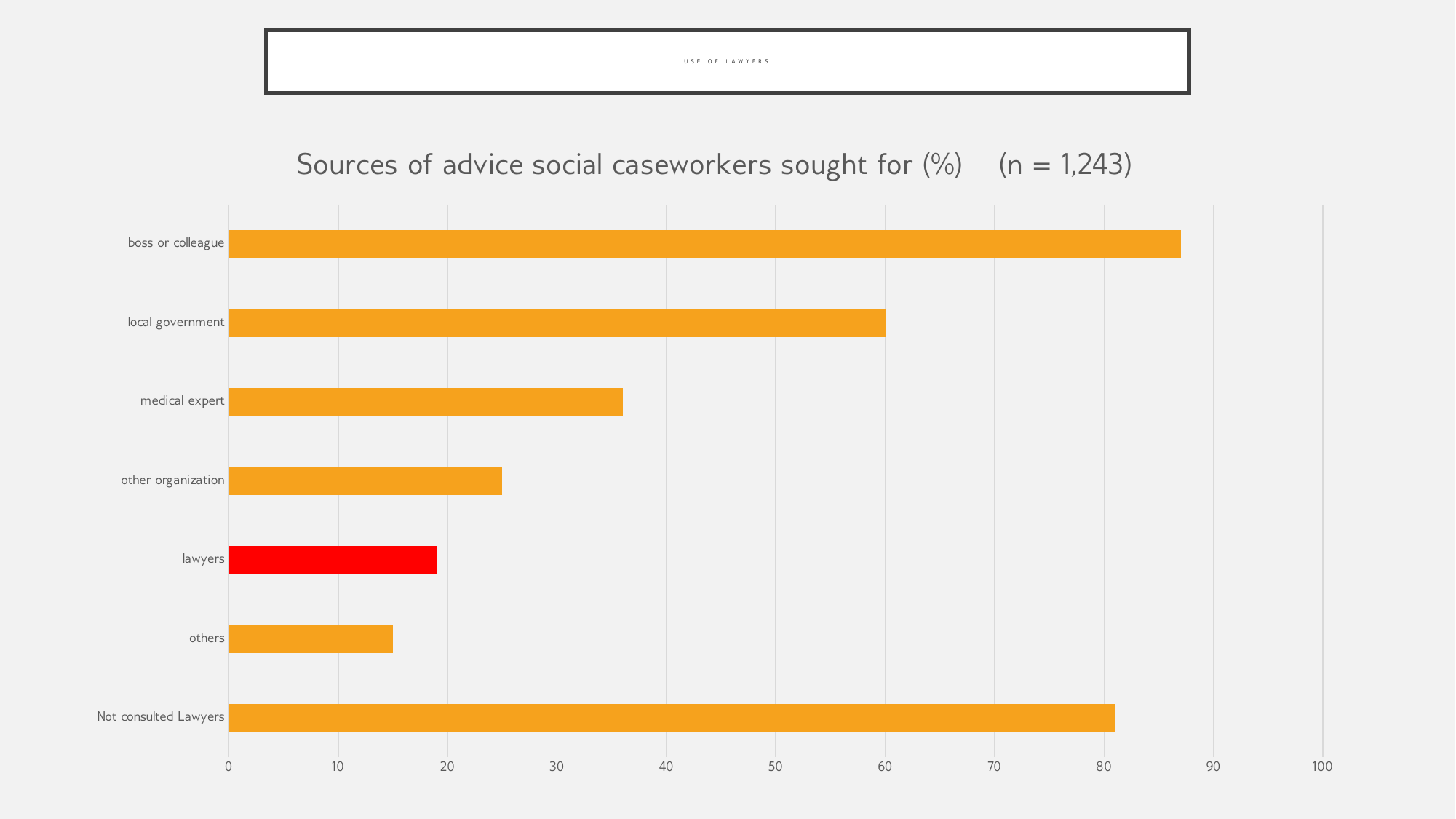

# Use of Lawyers

### Chart: Sources of advice social caseworkers sought for (%)    (n = 1,243)

| Category | 系列 1 |
|---|---|
| Not consulted Lawyers | 81.0 |
| others | 15.0 |
| lawyers | 19.0 |
| other organization | 25.0 |
| medical expert | 36.0 |
| local government | 60.0 |
| boss or colleague | 87.0 |